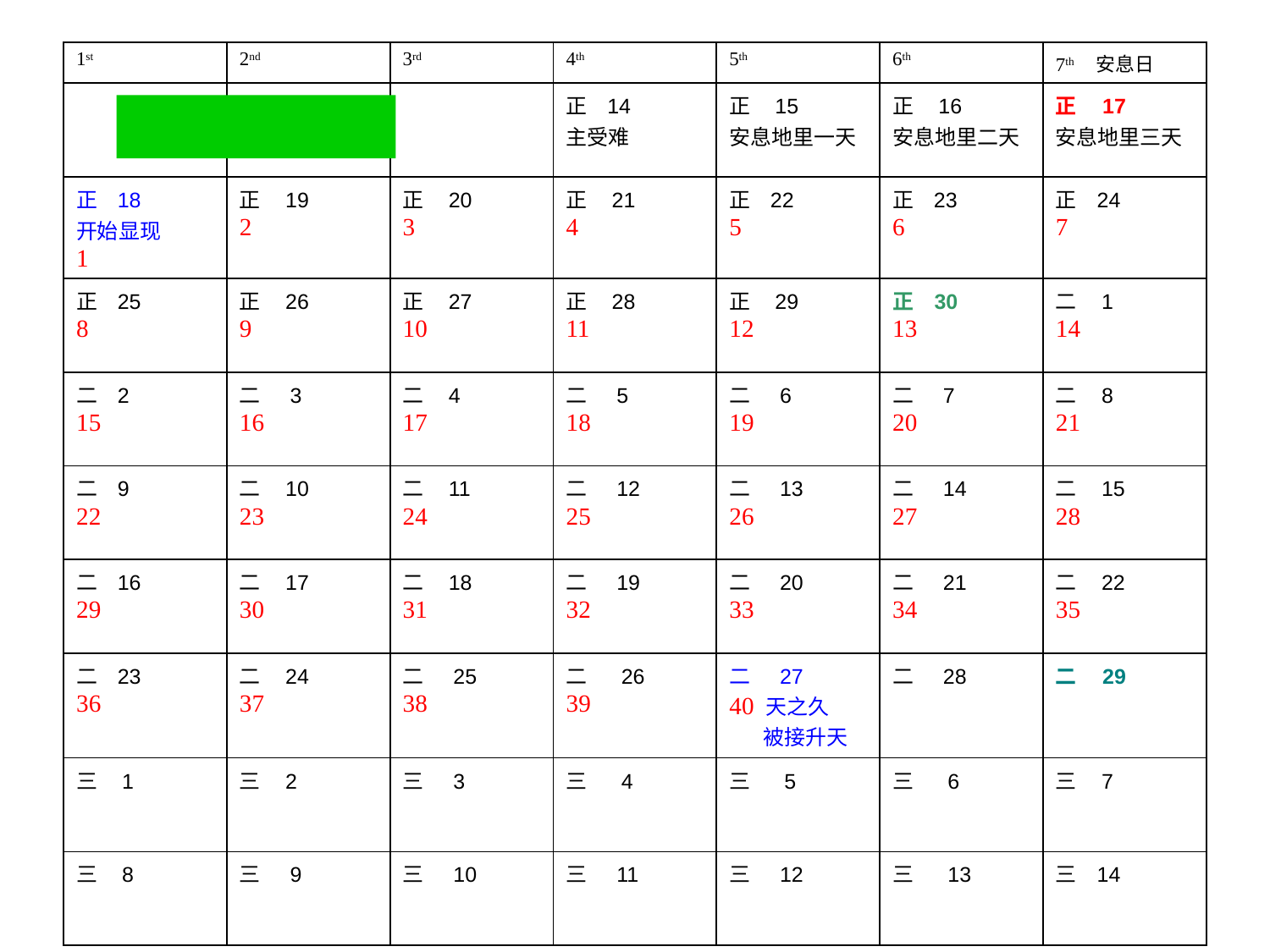

| 1st | 2nd | 3rd | 4th | 5th | 6th | 7th 安息日 |
| --- | --- | --- | --- | --- | --- | --- |
|  |  |  | 正 14 主受难 | 正 15 安息地里一天 | 正 16 安息地里二天 | 正 17 安息地里三天 |
| 正 18 开始显现 1 | 正 19 2 | 正 20 3 | 正 21 4 | 正 22 5 | 正 23 6 | 正 24 7 |
| 正 25 8 | 正 26 9 | 正 27 10 | 正 28 11 | 正 29 12 | 正 30 13 | 二 1 14 |
| 二 2 15 | 二 3 16 | 二 4 17 | 二 5 18 | 二 6 19 | 二 7 20 | 二 8 21 |
| 二 9 22 | 二 10 23 | 二 11 24 | 二 12 25 | 二 13 26 | 二 14 27 | 二 15 28 |
| 二 16 29 | 二 17 30 | 二 18 31 | 二 19 32 | 二 20 33 | 二 21 34 | 二 22 35 |
| 二 23 36 | 二 24 37 | 二 25 38 | 二 26 39 | 二 27 40 天之久 被接升天 | 二 28 | 二 29 |
| 三 1 | 三 2 | 三 3 | 三 4 | 三 5 | 三 6 | 三 7 |
| 三 8 | 三 9 | 三 10 | 三 11 | 三 12 | 三 13 | 三 14 |
受难年犹太历